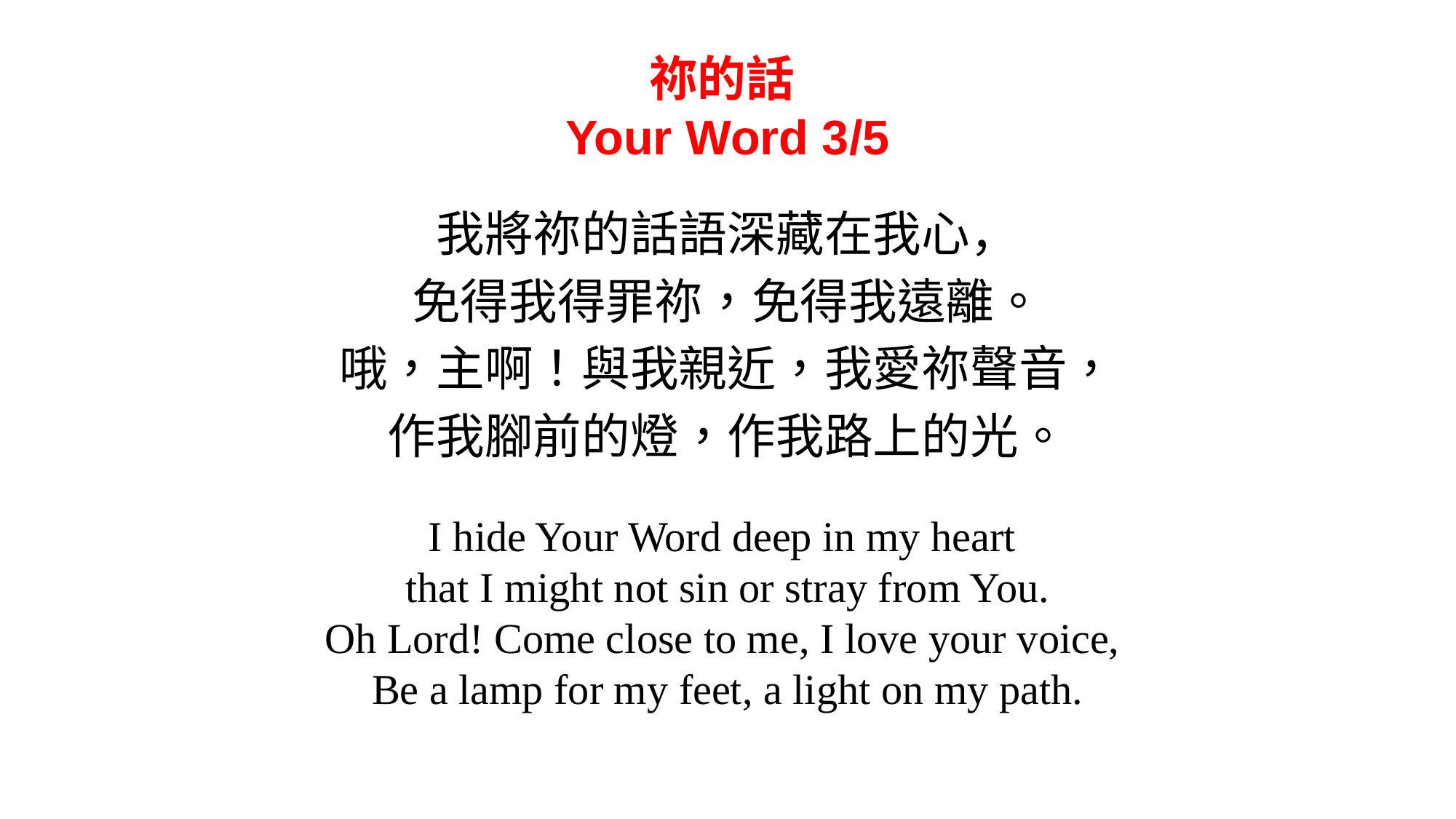

祢的話
Your Word 3/5
我將祢的話語深藏在我心，
免得我得罪祢，免得我遠離。
哦，主啊！與我親近，我愛祢聲音，
作我腳前的燈，作我路上的光。

I hide Your Word deep in my heart
that I might not sin or stray from You.
Oh Lord! Come close to me, I love your voice,
Be a lamp for my feet, a light on my path.